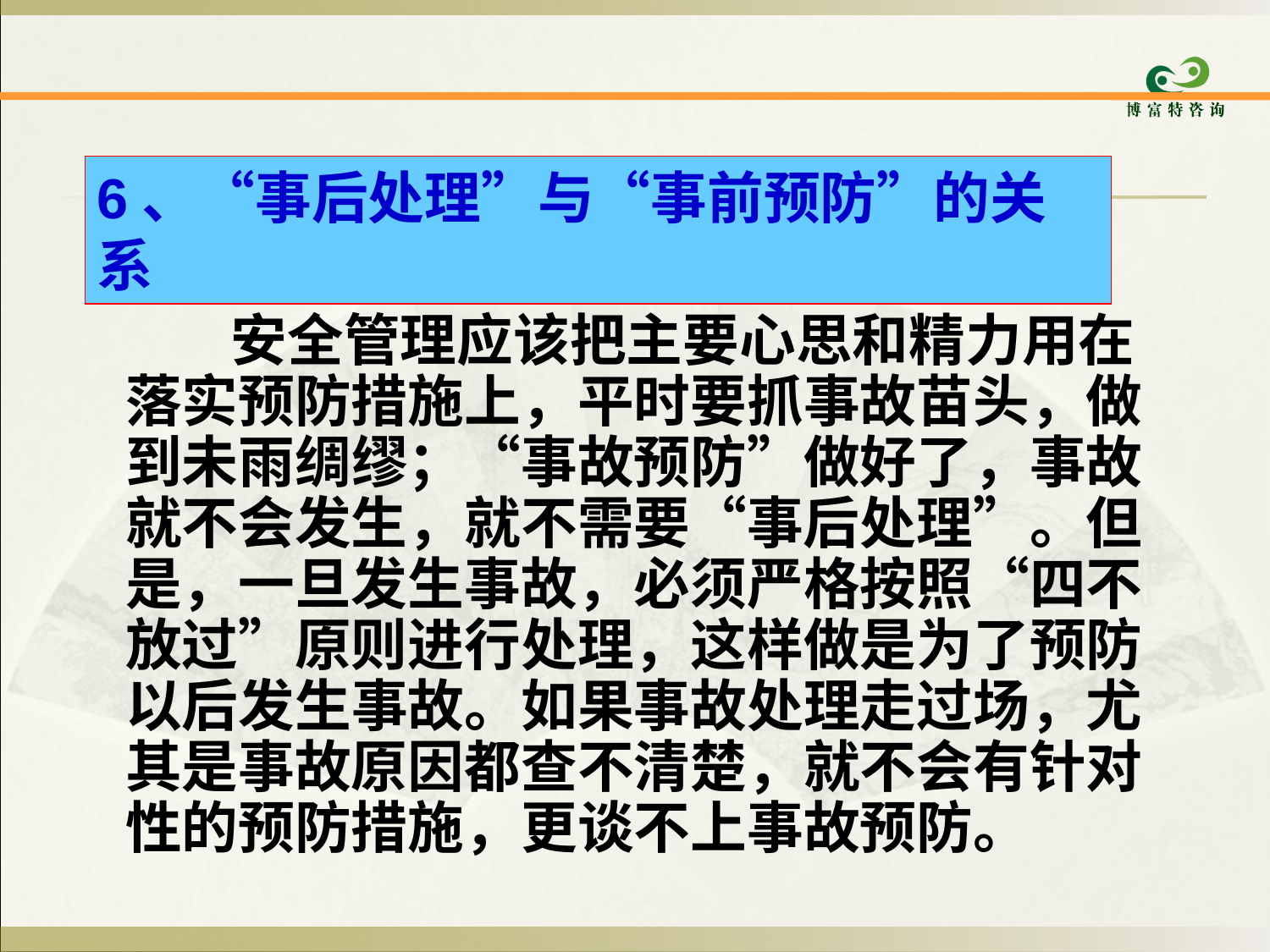

6、“事后处理”与“事前预防”的关系
           安全管理应该把主要心思和精力用在落实预防措施上，平时要抓事故苗头，做到未雨绸缪；“事故预防”做好了，事故就不会发生，就不需要“事后处理”。但是，一旦发生事故，必须严格按照“四不放过”原则进行处理，这样做是为了预防以后发生事故。如果事故处理走过场，尤其是事故原因都查不清楚，就不会有针对性的预防措施，更谈不上事故预防。